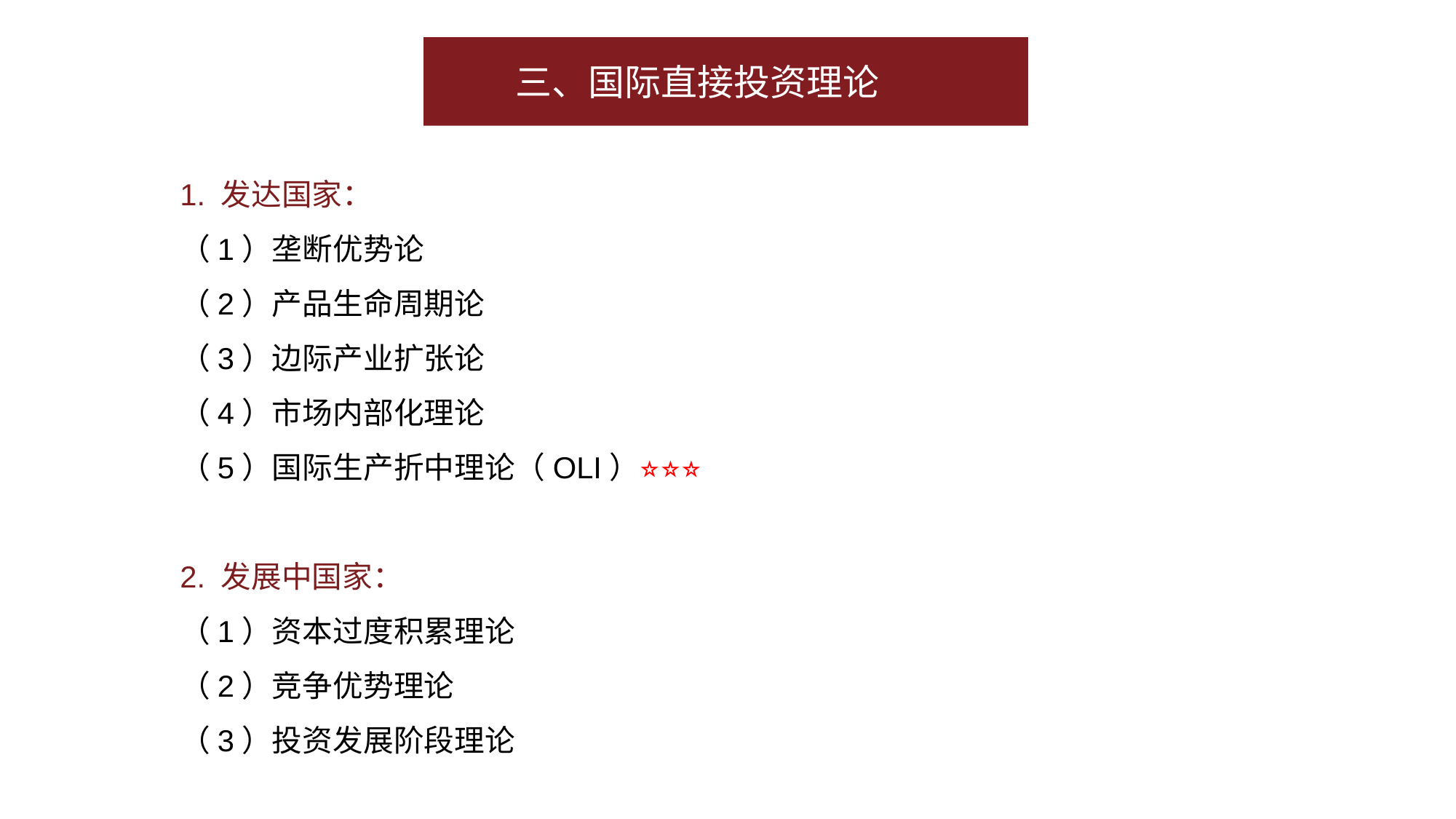

三、国际直接投资理论
1. 发达国家：
（1）垄断优势论
（2）产品生命周期论
（3）边际产业扩张论
（4）市场内部化理论
（5）国际生产折中理论（OLI）⭐⭐⭐

2. 发展中国家：
（1）资本过度积累理论
（2）竞争优势理论
（3）投资发展阶段理论